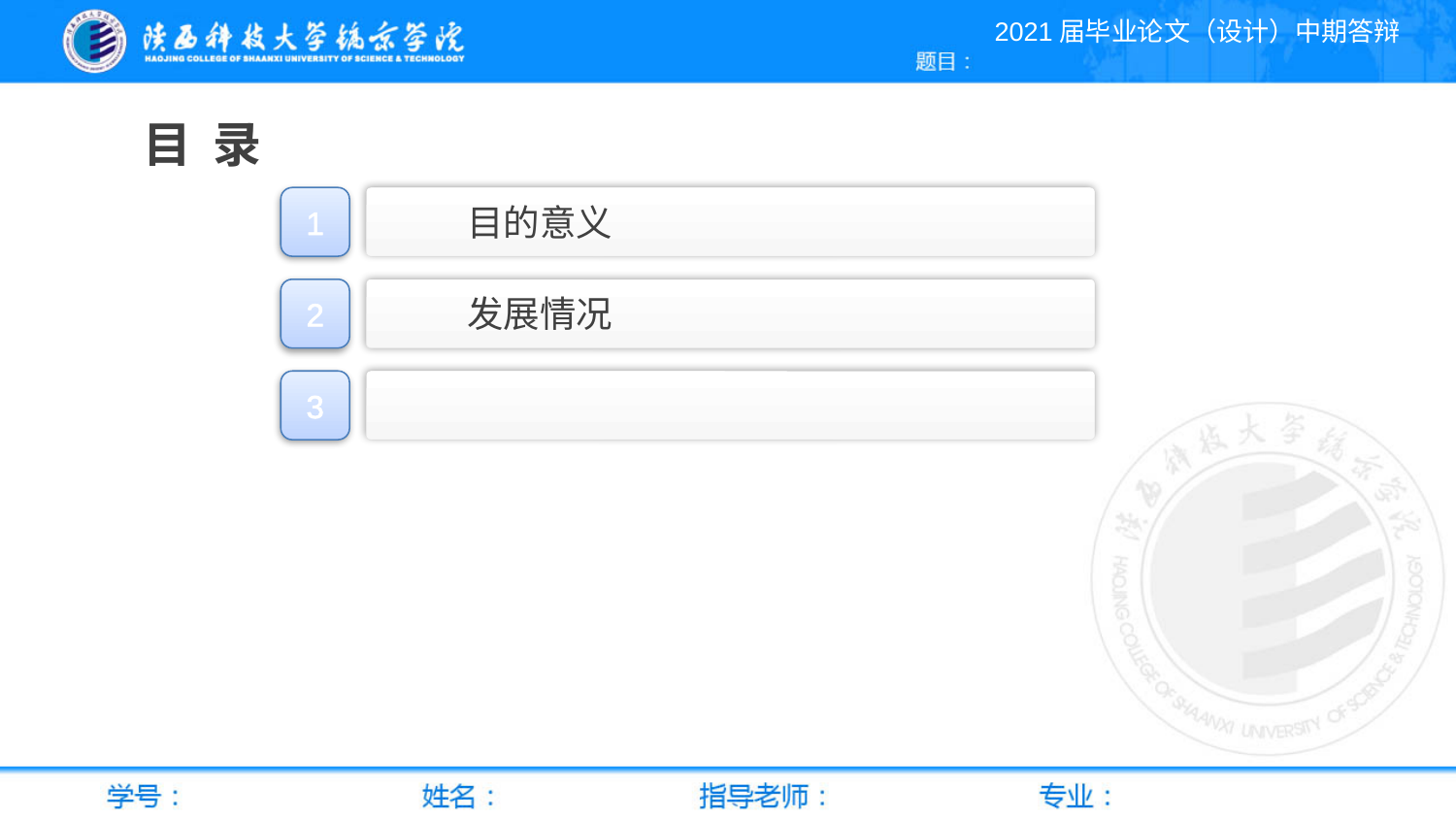

2021届毕业论文（设计）中期答辩
目  录
1

目的意义
2

发展情况
3